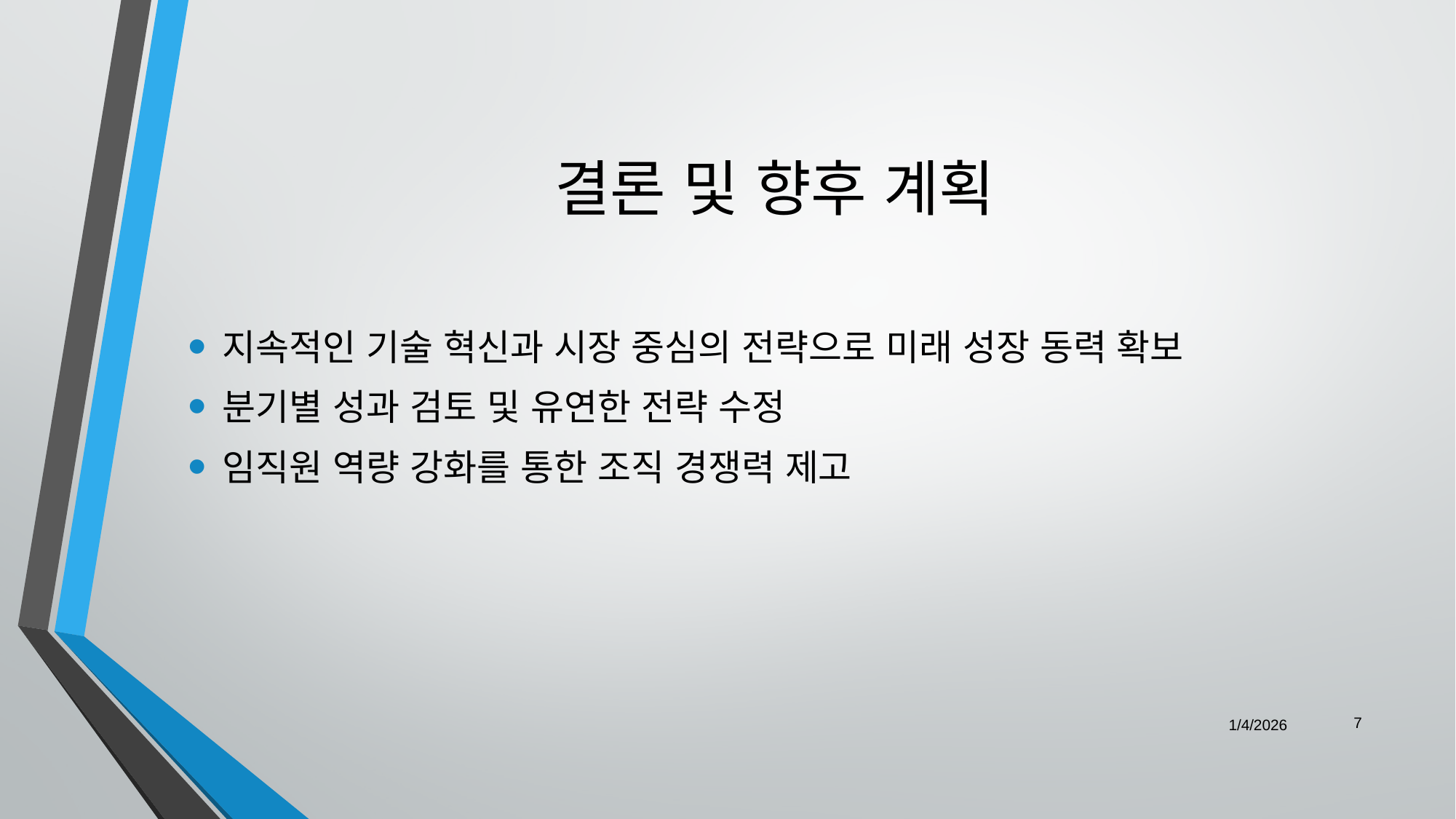

# 결론 및 향후 계획
지속적인 기술 혁신과 시장 중심의 전략으로 미래 성장 동력 확보
분기별 성과 검토 및 유연한 전략 수정
임직원 역량 강화를 통한 조직 경쟁력 제고
7

1/4/2026